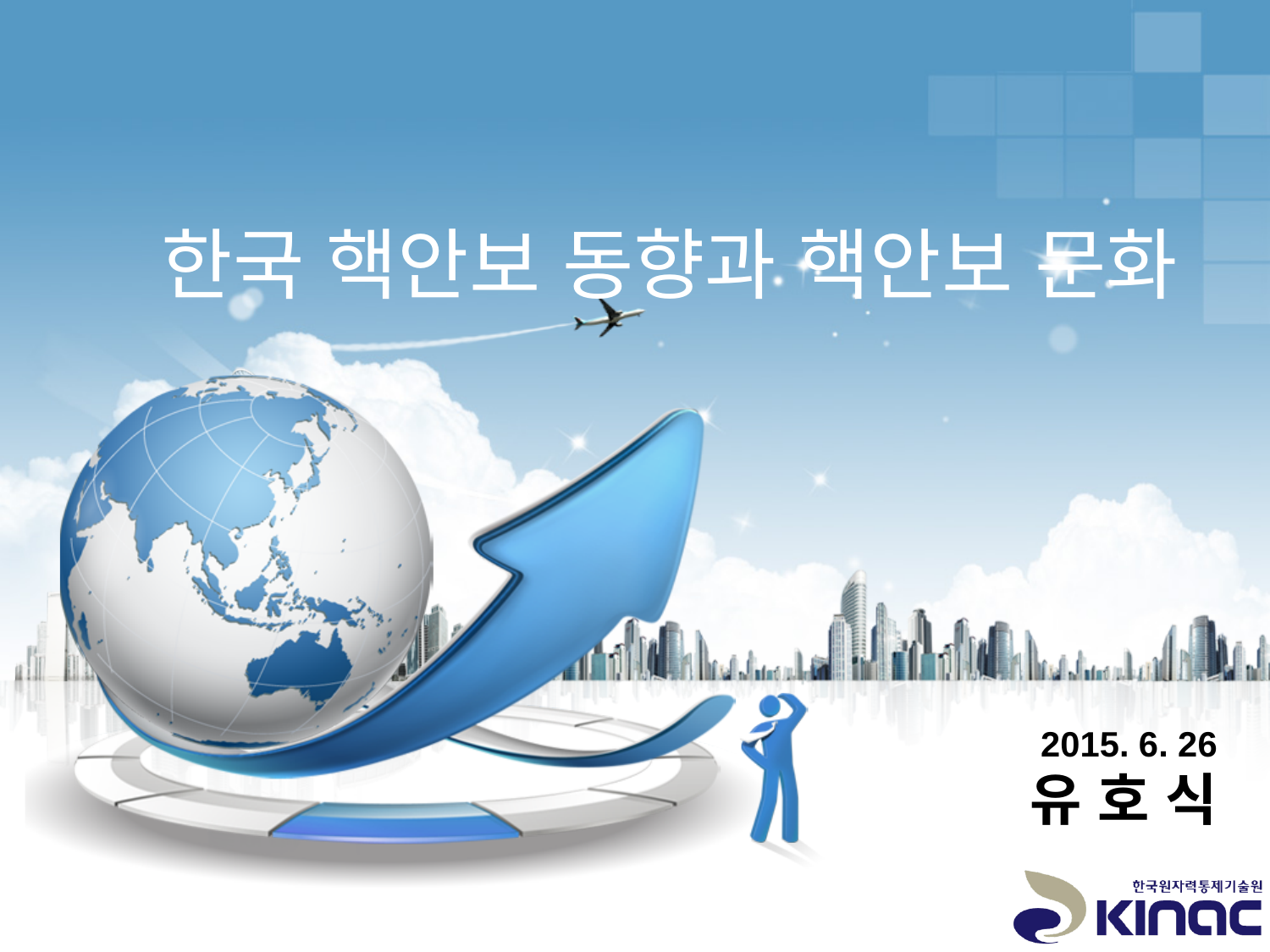

한국 핵안보 동향과 핵안보 문화
2015. 6. 26
유 호 식